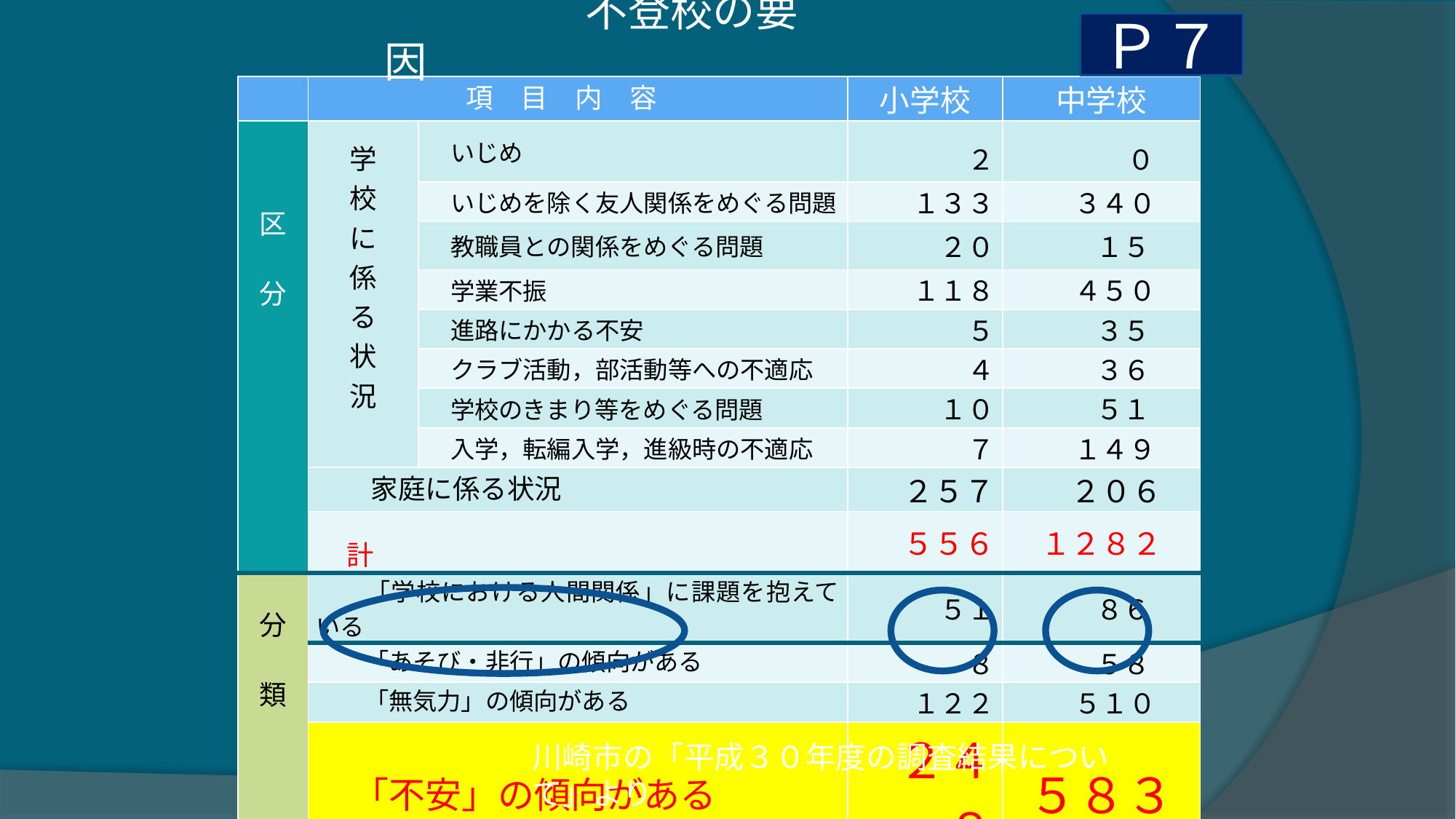

不登校の要因

Ｐ７
|  | 項　目　内　容 |  | 小学校 | 中学校 |
| --- | --- | --- | --- | --- |
| 区 分 | 学 校 に 係 る 状 況 | いじめ | ２ | ０ |
|  |  | いじめを除く友人関係をめぐる問題 | １３３ | ３４０ |
|  |  | 教職員との関係をめぐる問題 | ２０ | １５ |
|  |  | 学業不振 | １１８ | ４５０ |
|  |  | 進路にかかる不安 | ５ | ３５ |
|  |  | クラブ活動，部活動等への不適応 | ４ | ３６ |
|  |  | 学校のきまり等をめぐる問題 | １０ | ５１ |
|  |  | 入学，転編入学，進級時の不適応 | ７ | １４９ |
|  | 家庭に係る状況 |  | ２５７ | ２０６ |
|  | 計 |  | ５５６ | １２８２ |
| 分 類 | 「学校における人間関係」に課題を抱えている |  | ５１ | ８６ |
|  | 「あそび・非行」の傾向がある |  | ８ | ５８ |
|  | 「無気力」の傾向がある |  | １２２ | ５１０ |
|  | 「不安」の傾向がある |  | ２４８ | ５８３ |
|  | その他 |  | １００ | １０１ |
|  | 計 |  | ５２９ | １３３８ |

川崎市の「平成３０年度の調査結果について」より